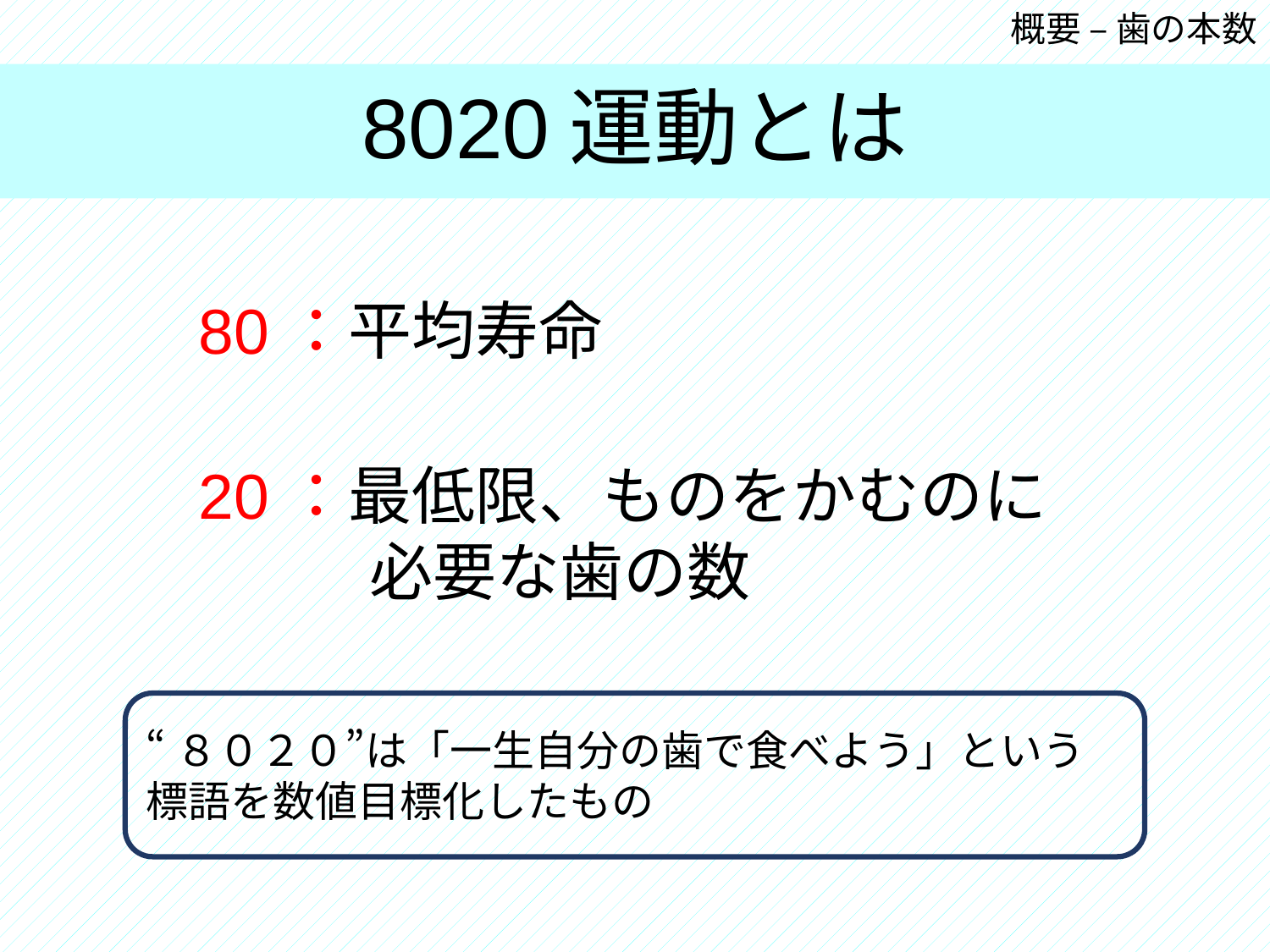

概要 – 歯の本数
# 8020運動とは
80：平均寿命
20：最低限、ものをかむのに
	  必要な歯の数
“８０２０”は「一生自分の歯で食べよう」という
標語を数値目標化したもの